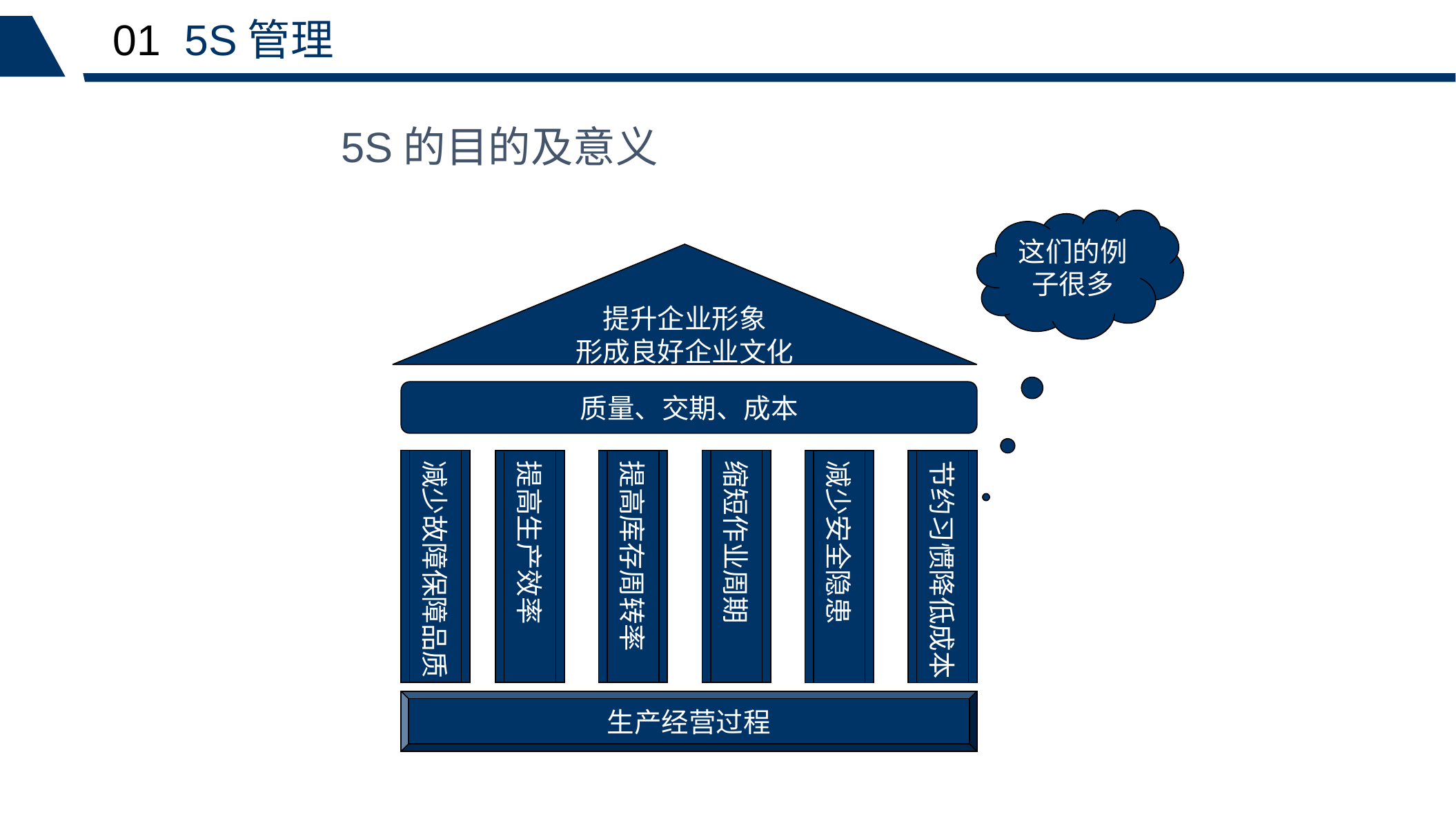

01  5S管理

5S的目的及意义
这们的例子很多
提升企业形象
形成良好企业文化
质量、交期、成本
减少故障保障品质
缩短作业周期
提高生产效率
提高库存周转率
减少安全隐患
节约习惯降低成本
生产经营过程